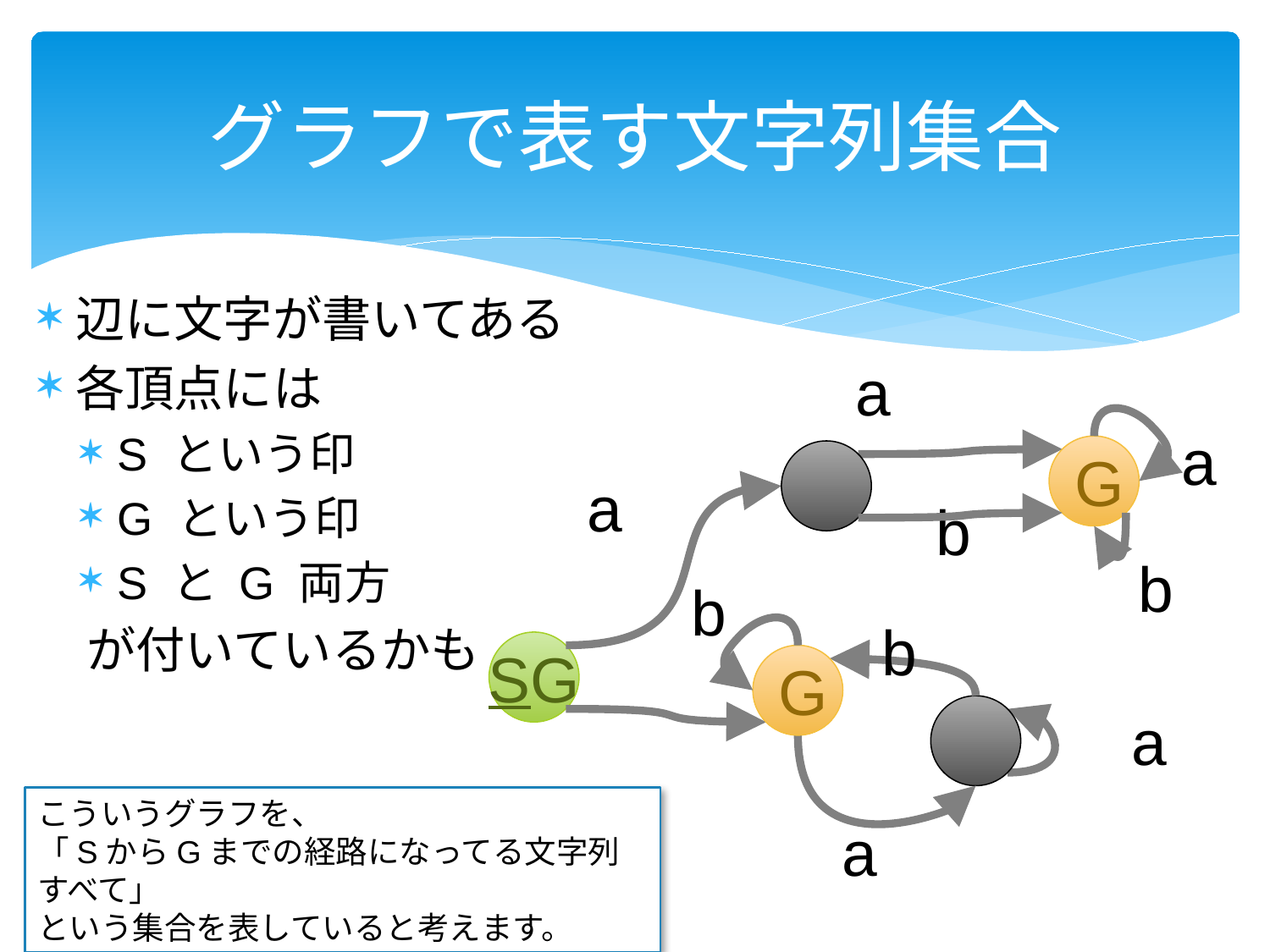

# グラフで表す文字列集合
辺に文字が書いてある
各頂点には
S という印
G という印
S と G 両方
　が付いているかも
a
a
G

a
b
b
b
b
SG
G

a
b
a
こういうグラフを、
「SからGまでの経路になってる文字列すべて」
という集合を表していると考えます。